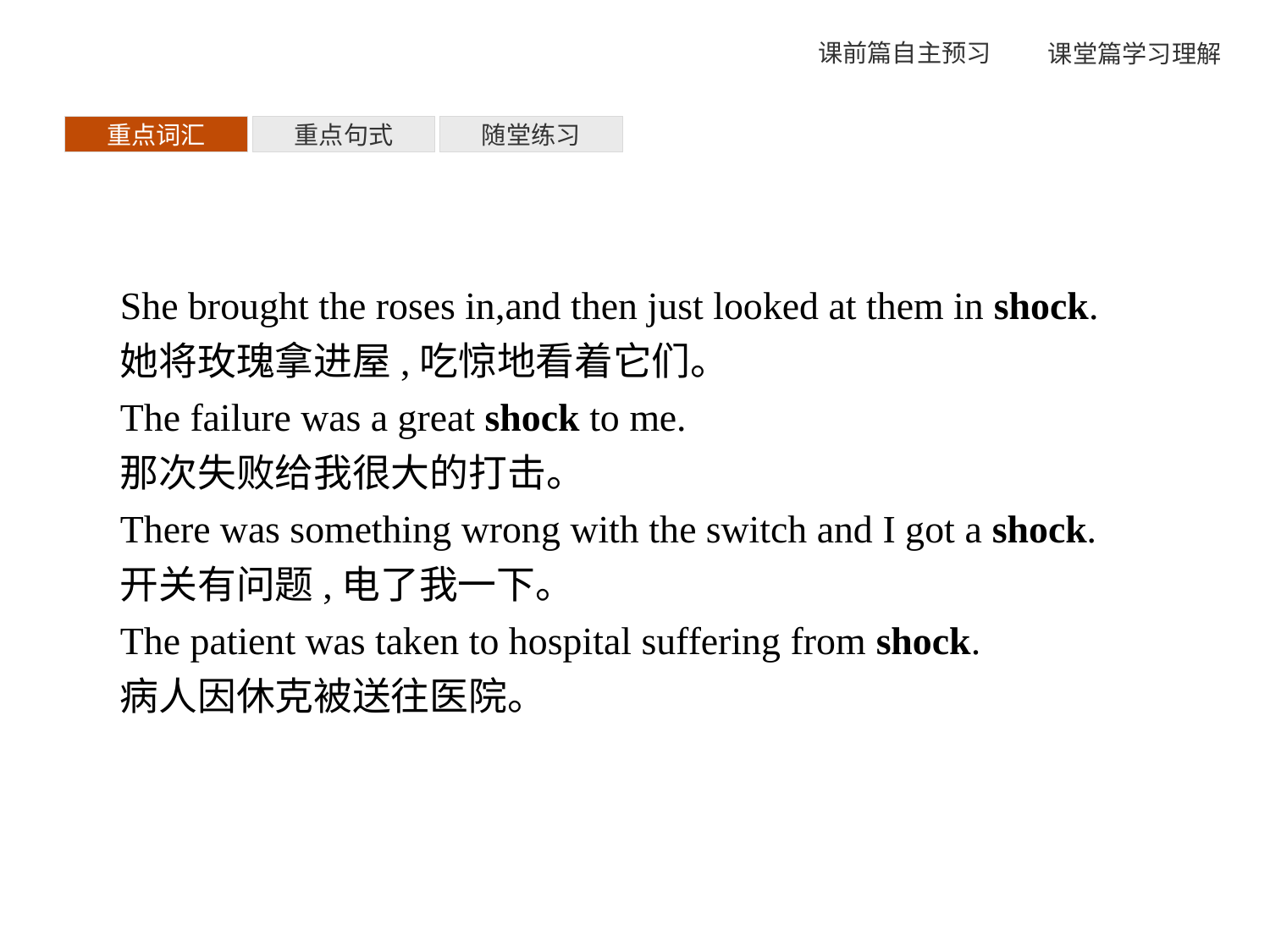

重点词汇
重点句式
随堂练习
She brought the roses in,and then just looked at them in shock.
她将玫瑰拿进屋,吃惊地看着它们。
The failure was a great shock to me.
那次失败给我很大的打击。
There was something wrong with the switch and I got a shock.
开关有问题,电了我一下。
The patient was taken to hospital suffering from shock.
病人因休克被送往医院。